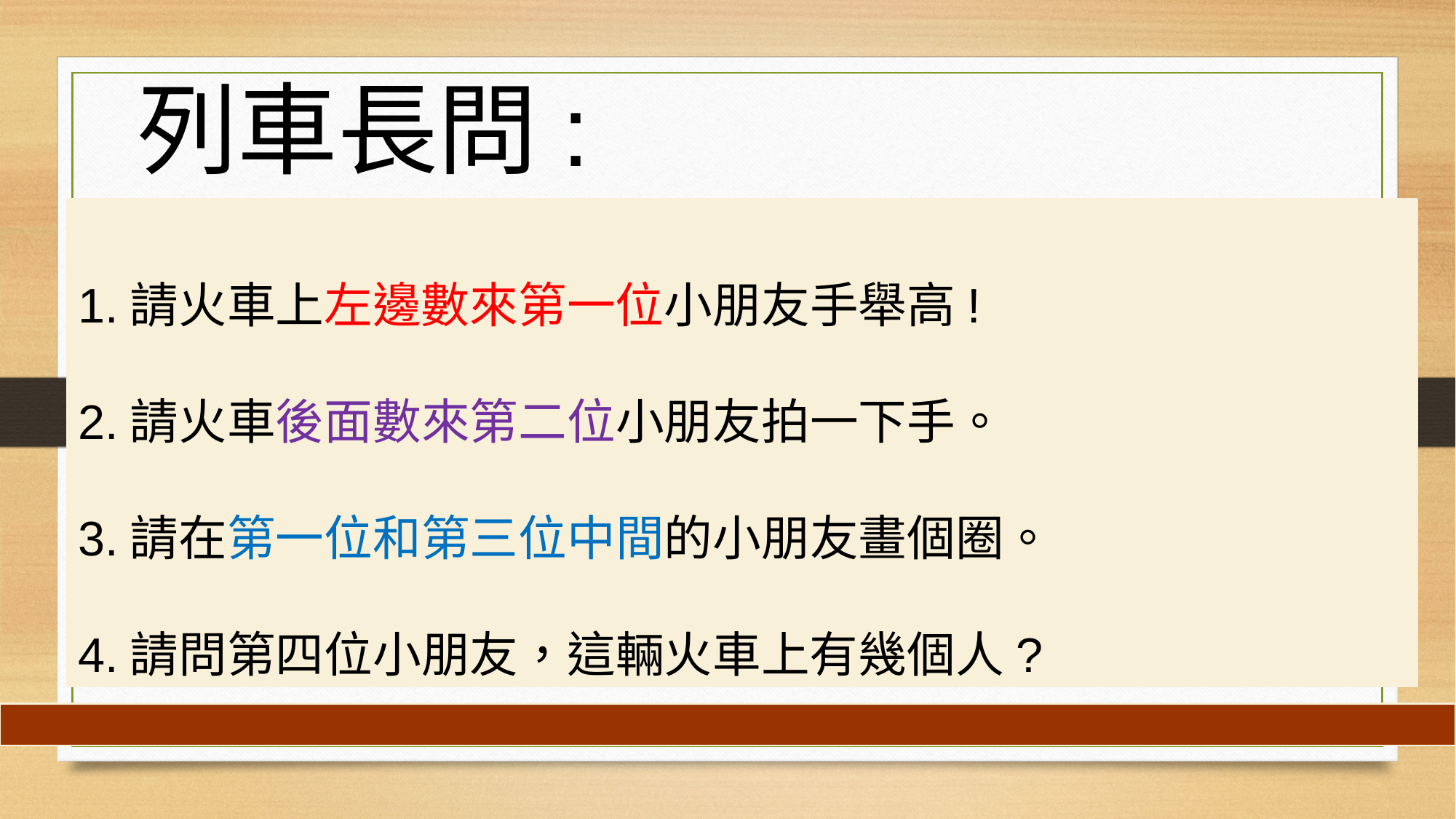

列車長問:

1.請火車上左邊數來第一位小朋友手舉高!
2.請火車後面數來第二位小朋友拍一下手。
3.請在第一位和第三位中間的小朋友畫個圈。
4.請問第四位小朋友，這輛火車上有幾個人?